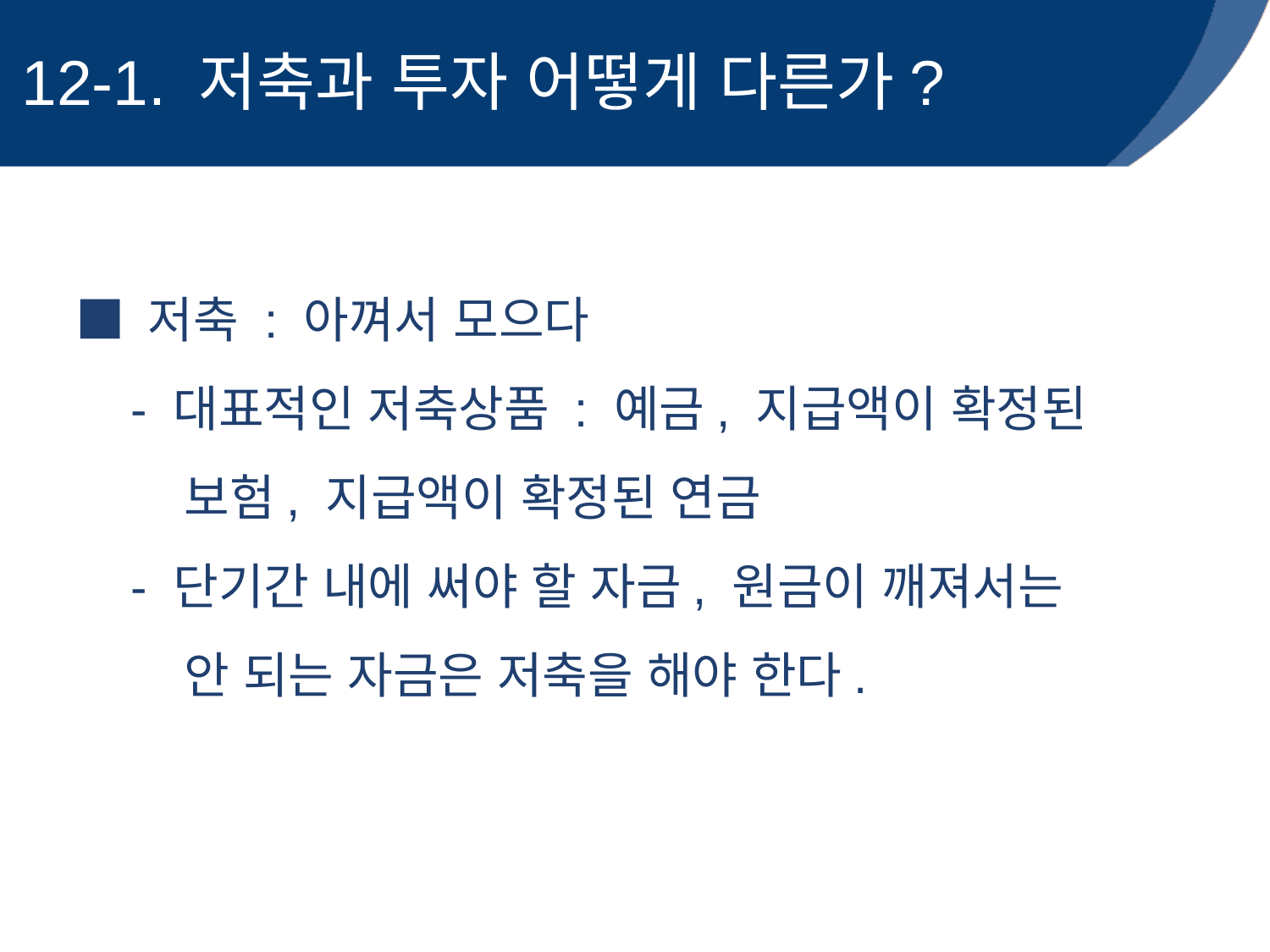

12-1. 저축과 투자 어떻게 다른가?
■ 저축 : 아껴서 모으다
    - 대표적인 저축상품 : 예금, 지급액이 확정된
       보험, 지급액이 확정된 연금
    - 단기간 내에 써야 할 자금, 원금이 깨져서는
       안 되는 자금은 저축을 해야 한다.